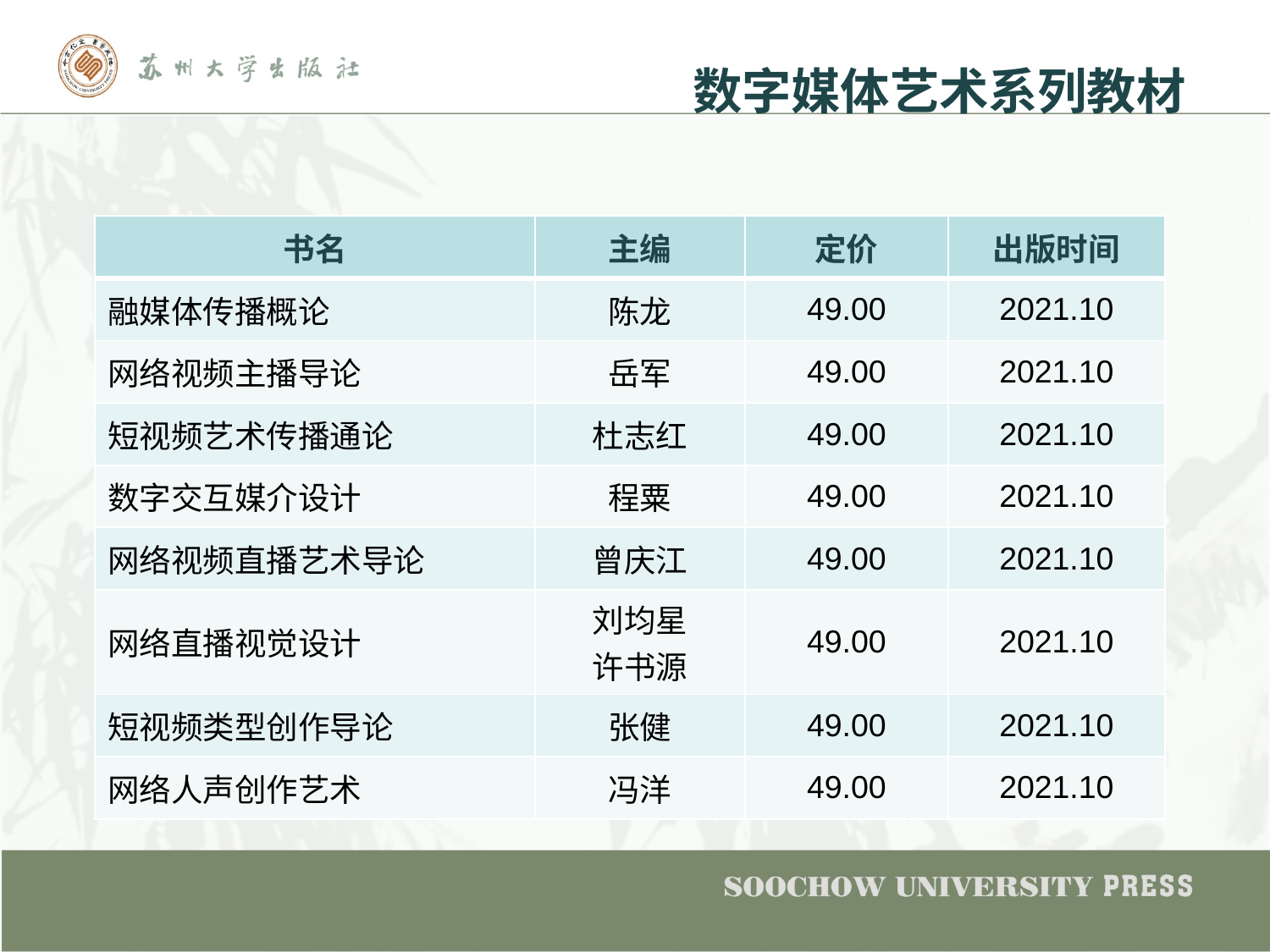

数字媒体艺术系列教材
| 书名 | 主编 | 定价 | 出版时间 |
| --- | --- | --- | --- |
| 融媒体传播概论 | 陈龙 | 49.00 | 2021.10 |
| 网络视频主播导论 | 岳军 | 49.00 | 2021.10 |
| 短视频艺术传播通论 | 杜志红 | 49.00 | 2021.10 |
| 数字交互媒介设计 | 程粟 | 49.00 | 2021.10 |
| 网络视频直播艺术导论 | 曾庆江 | 49.00 | 2021.10 |
| 网络直播视觉设计 | 刘均星 许书源 | 49.00 | 2021.10 |
| 短视频类型创作导论 | 张健 | 49.00 | 2021.10 |
| 网络人声创作艺术 | 冯洋 | 49.00 | 2021.10 |